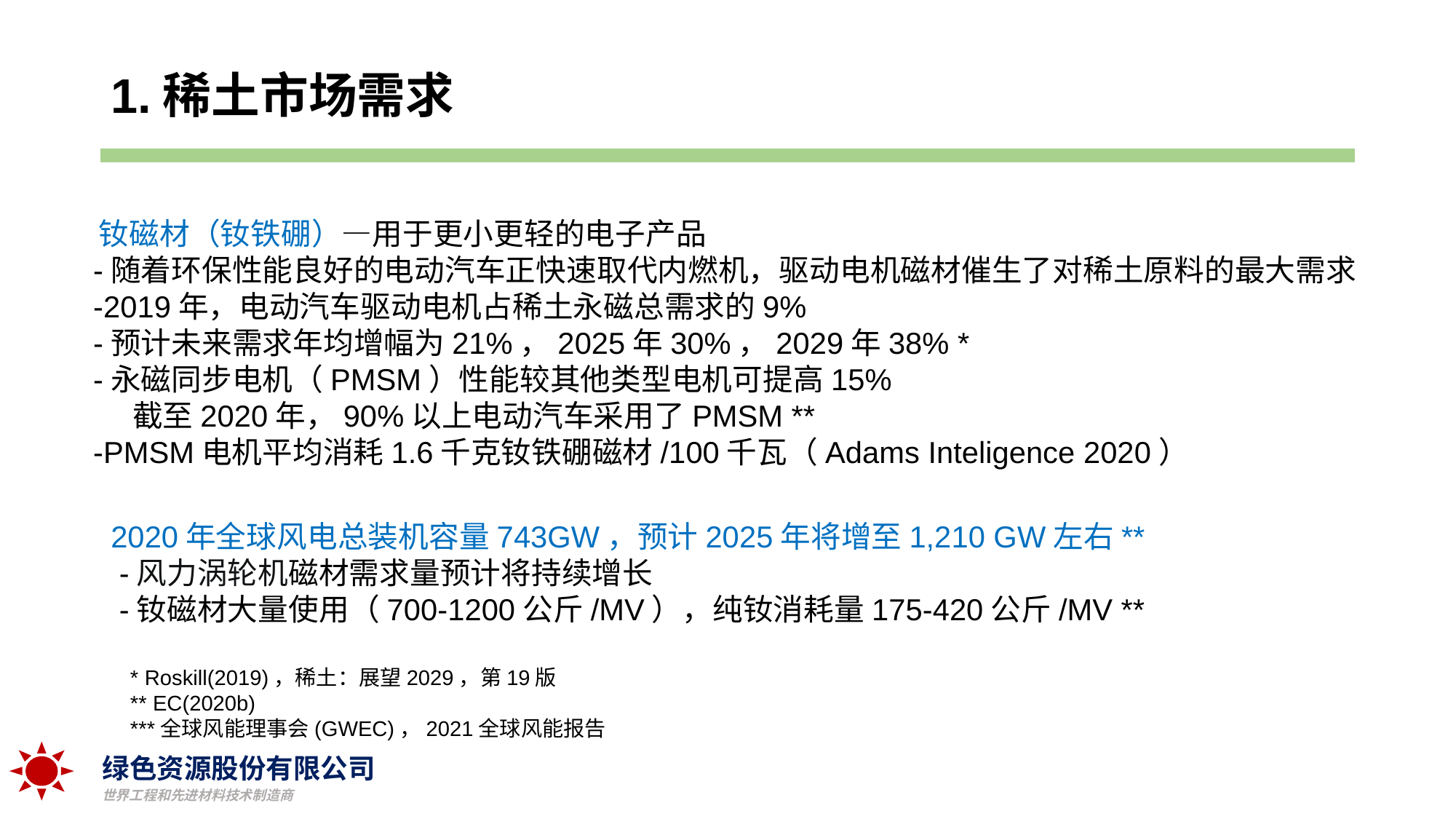

# 1.稀土市场需求
|  |
| --- |
 钕磁材（钕铁硼）—用于更小更轻的电子产品
 -随着环保性能良好的电动汽车正快速取代内燃机，驱动电机磁材催生了对稀土原料的最大需求
 -2019年，电动汽车驱动电机占稀土永磁总需求的9%
 -预计未来需求年均增幅为21%，2025年30%，2029年38% *
 -永磁同步电机（PMSM）性能较其他类型电机可提高15%
      截至2020年，90%以上电动汽车采用了PMSM **
 -PMSM电机平均消耗1.6千克钕铁硼磁材/100千瓦（Adams Inteligence 2020）
2020年全球风电总装机容量743GW，预计2025年将增至1,210 GW左右**
 -风力涡轮机磁材需求量预计将持续增长
 -钕磁材大量使用（700-1200公斤/MV），纯钕消耗量175-420公斤/MV **
* Roskill(2019)，稀土：展望2029，第19版
** EC(2020b)
***全球风能理事会(GWEC)，2021全球风能报告

绿色资源股份有限公司
世界工程和先进材料技术制造商